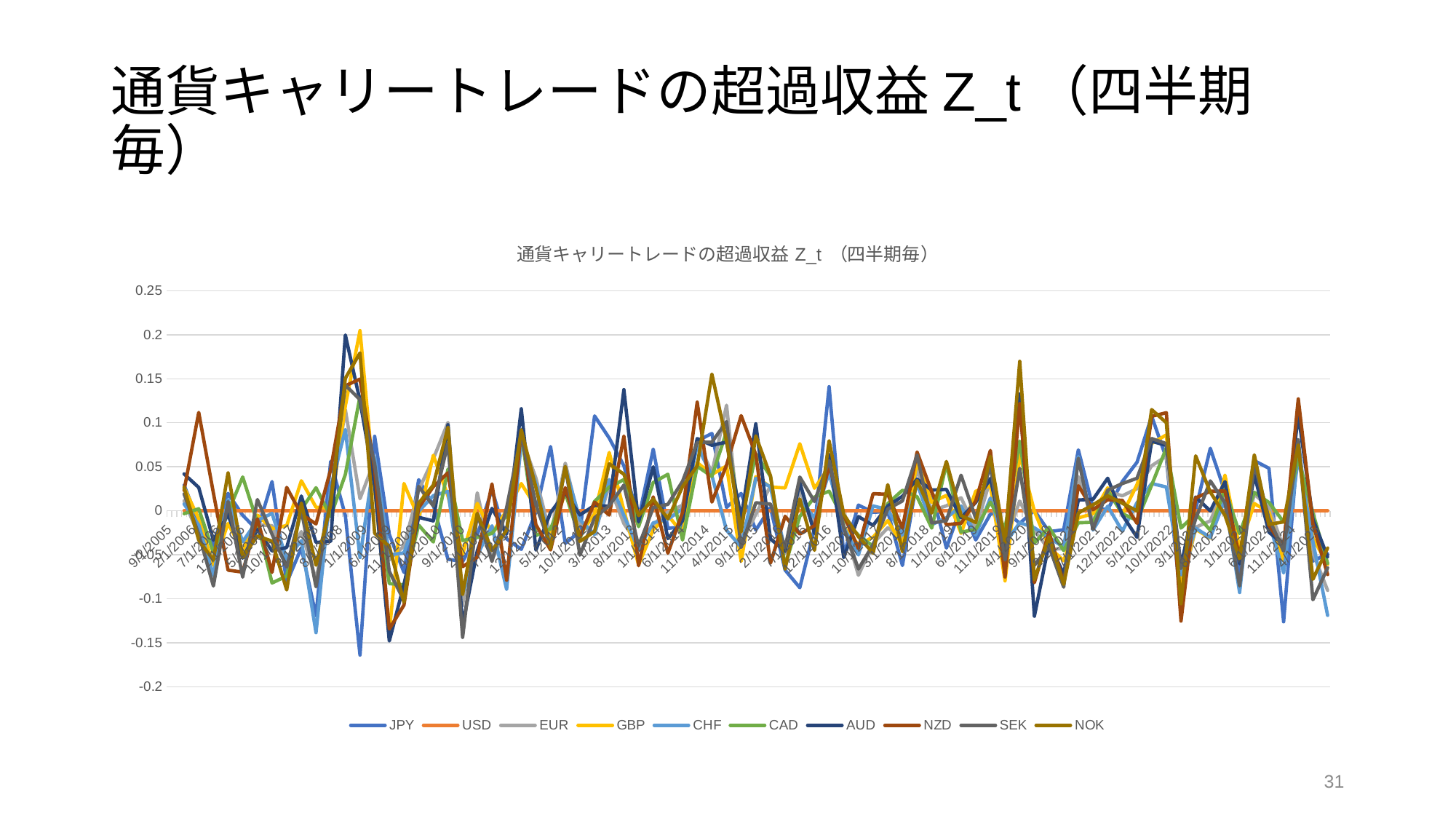

# 通貨キャリートレードの超過収益Z_t（四半期毎）

### Chart: 通貨キャリートレードの超過収益Z_t （四半期毎）

| Category | JPY | USD | EUR | GBP | CHF | CAD | AUD | NZD | SEK | NOK |
|---|---|---|---|---|---|---|---|---|---|---|
| 38596 | None | None | None | None | None | None | None | None | None | None |
| 38687 | 0.029092747025618045 | 0.0 | 0.011312149699417634 | 0.02621285366822875 | 0.0075866673669652135 | -0.003375435361209296 | 0.041819123210092055 | 0.0231178828638266 | 0.01906090135810711 | 0.026559864295939657 |
| 38777 | -0.01325150765389335 | 0.0 | -0.027706509293801525 | -0.00921868112923893 | -0.016280694207724898 | 0.002226842261591179 | 0.026367896901325506 | 0.11171791456606177 | -0.026412876237133863 | -0.03350645556430386 |
| 38869 | -0.03980465811127267 | 0.0 | -0.05942030609824237 | -0.06183422257261481 | -0.07372034030831405 | -0.04752414565208092 | -0.0333994094883146 | 0.020159768411810546 | -0.08554503219665785 | -0.056100804540089144 |
| 38961 | 0.01965821773561911 | 0.0 | 0.0035100253346057233 | -0.014556145620772483 | 0.01278042488773598 | -0.0018803054784765913 | -0.003983015413895008 | -0.06755216856626957 | 0.010307807194923344 | 0.0432209788469072 |
| 39052 | -0.005177339700822679 | 0.0 | -0.046007784384936155 | -0.045971270868476966 | -0.03524231324046697 | 0.038369126116428766 | -0.05385131340968258 | -0.06978467007737177 | -0.07547402483343238 | -0.05285504631234882 |
| 39142 | -0.02233816824601284 | 0.0 | -0.015908215598195476 | -0.004979051207697368 | -0.01099385721175587 | -0.01342368894472669 | -0.02129163683132728 | -0.009264710310545463 | 0.012669895829010661 | -0.02868785019656075 |
| 39234 | 0.033062136982699664 | 0.0 | -0.017106420771394057 | -0.020459072001038796 | -0.0030084834123429265 | -0.08211548714709525 | -0.045714548745570516 | -0.07004782797259224 | -0.02677195724012154 | -0.034551207476621756 |
| 39326 | -0.08169983021390223 | 0.0 | -0.055639586445548075 | -0.016880635115810064 | -0.055175267939824954 | -0.07421778065730106 | -0.04179235012928322 | 0.026511544440012583 | -0.06422504205244284 | -0.09007571949579637 |
| 39417 | -0.042122488153381224 | 0.0 | -0.02373025132287801 | 0.034005714203714975 | -0.033961589527766935 | 0.0015746240135599242 | 0.0166602872043229 | -0.004122305074330814 | 0.0005779047551469543 | 0.008659902449837505 |
| 39508 | -0.11969945723777564 | 0.0 | -0.07822501768202256 | 0.0039437540672669705 | -0.13858396194788553 | 0.026101914894752942 | -0.03609275228324739 | -0.014986861514201366 | -0.08642589736802501 | -0.06186236607369765 |
| 39600 | 0.05613255253716502 | 0.0 | 0.005461696658938641 | 0.0030018441785025366 | 0.025749842305151843 | -0.006397230306671269 | -0.03482854543679518 | 0.046712144791409914 | 0.014848387277994264 | 0.006590170352803512 |
| 39692 | -0.005504218947792107 | 0.0 | 0.11474295690629521 | 0.11926460258196923 | 0.09235263125210255 | 0.04125597777204201 | 0.1997243967476676 | 0.1420086048246739 | 0.14273284278364537 | 0.15058157225658897 |
| 39783 | -0.16395749070373764 | 0.0 | 0.013691084710584686 | 0.2046552814441609 | -0.05320287602821291 | 0.130038006611549 | 0.12496850918385344 | 0.14964080473920083 | 0.12620447978492602 | 0.1793261853349582 |
| 39873 | 0.08456512564484409 | 0.0 | 0.057432131290905755 | 0.0236153517124836 | 0.06121946879271078 | 0.03388059501983633 | 0.028593508288615996 | 0.04707552378219147 | 0.05338513964088383 | -0.025658427449784027 |
| 39965 | -0.02697491110928099 | 0.0 | -0.0558539179959745 | -0.13790859753454743 | -0.05030528459018919 | -0.08281642029035688 | -0.14803783118747577 | -0.13435379644977208 | -0.06899394860259228 | -0.040726200493176275 |
| 40057 | -0.07010395300093525 | 0.0 | -0.040037837969875506 | 0.03086600138908801 | -0.04789125135945237 | -0.08424668140979873 | -0.0839255120478332 | -0.10725548622637769 | -0.10206843459804825 | -0.10386481909111031 |
| 40148 | 0.03521306413361143 | 0.0 | 0.02345276349515633 | -0.008437325840880175 | -0.0008276739895457293 | -0.01629259096710869 | -0.007516416961816093 | 0.0034016572711181737 | 0.027643639091833778 | 0.008557606757104406 |
| 40238 | 0.006501621292283708 | 0.0 | 0.05908024714390412 | 0.06297462225766777 | 0.0171607596703028 | -0.03556397899047806 | -0.011629771494162573 | 0.027296175542249126 | 0.005333787280675185 | 0.02917594578302709 |
| 40330 | -0.055155443776778994 | 0.0 | 0.10025830362366328 | 0.01670641518596468 | 0.02190530852021737 | 0.04741000643147997 | 0.09771201495548391 | 0.04313997962307732 | 0.07714670543555123 | 0.09489057715093673 |
| 40422 | -0.05784779955506778 | 0.0 | -0.10779599161235837 | -0.0495929348894821 | -0.09350770942207885 | -0.033909507896611124 | -0.12982020596479624 | -0.06353297491589614 | -0.14383067860975896 | -0.09493611989673602 |
| 40513 | -0.027741565089560938 | 0.0 | 0.020276705299018614 | 0.008324763271434707 | -0.05058579221448113 | -0.030264142880207633 | -0.045546807919338406 | -0.05290656657737264 | -0.0032052248781283847 | -0.0030905914449075094 |
| 40603 | 0.024200484865852433 | 0.0 | -0.05547225379945986 | -0.026079904978104196 | -0.017114992386040667 | -0.025719698464409826 | 0.002673735683243054 | 0.03037897034908413 | -0.057622821682489306 | -0.04513192423936601 |
| 40695 | -0.03200022986734607 | 0.0 | -0.02127482376767842 | 0.0003603610180992915 | -0.08942428275950051 | -0.005316181733850475 | -0.02629528265891439 | -0.07886190428101521 | 0.0033969355462968058 | -0.022141789296610204 |
| 40787 | -0.04390048328172045 | 0.0 | 0.08342619474391479 | 0.030770837002128418 | 0.07731845713191014 | 0.08785531075731774 | 0.11586835489500964 | 0.09149517668157037 | 0.08626064594668903 | 0.09196102675162346 |
| 40878 | -0.0013006451657211174 | 0.0 | 0.03697570393901734 | 0.004427220483876561 | 0.0312115027625366 | -0.028222554346528463 | -0.044673789927303746 | -0.01595939005288962 | 0.006702925422612539 | 0.026150710624640326 |
| 40969 | 0.07287960882656562 | 0.0 | -0.028411199474273226 | -0.0287021383949044 | -0.03973389876012443 | -0.02046854074743023 | -0.002088817914511121 | -0.04456434007286362 | -0.040376026684819044 | -0.04264086477605113 |
| 41061 | -0.03705561222767649 | 0.0 | 0.0540614478447839 | 0.02106215435618412 | 0.049459635952058024 | 0.02013027764146422 | 0.020364270027109194 | 0.026147555170355496 | 0.050153356653740704 | 0.05035931455026631 |
| 41153 | -0.023685166046335394 | 0.0 | -0.014591760294151417 | -0.02711277616491843 | -0.010159932752424064 | -0.03159674523928749 | -0.004758851406699129 | -0.029893860908633794 | -0.050428887440308295 | -0.034876488779546626 |
| 41244 | 0.10770736053051745 | 0.0 | -0.026037566763569803 | -0.003354881342142625 | -0.026960533817692332 | 0.01062502082674307 | 0.0060472930402267885 | 0.00973552918508767 | -0.008013404140235107 | -0.023531274298550404 |
| 41334 | 0.08256933042750558 | 0.0 | 0.028613631821169157 | 0.0662187285615195 | 0.035315445521881116 | 0.02674762489210796 | 0.005092967184596377 | -0.004972361522859645 | 0.005641962517375703 | 0.05340429617997481 |
| 41426 | 0.05111721848616128 | 0.0 | -0.014606788569846563 | 0.0004379712176109148 | -0.005320852203857904 | 0.03533047760727931 | 0.1376308554953594 | 0.08482160643490255 | 0.02915145577083561 | 0.041494790107029854 |
| 41518 | -0.009127744151204256 | 0.0 | -0.03882141765117608 | -0.061342782567677064 | -0.04377901973567791 | -0.018080282377033977 | -0.012588272857515247 | -0.06253608648059011 | -0.0403001208077712 | -0.005530834853522456 |
| 41609 | 0.07000037597024707 | 0.0 | -0.015808892537085624 | -0.021577081387997965 | -0.013754101464864225 | 0.03201247302367424 | 0.04994965545459885 | 0.01567773282520603 | 0.003535919854759437 | 0.013283723731018295 |
| 41699 | -0.020041470012306873 | 0.0 | -0.0014550361666876874 | -0.005350463318388393 | -0.009646490734706583 | 0.041454150293198155 | -0.03167612968829441 | -0.048236034860542405 | 0.007261896082084484 | -0.009194029050274546 |
| 41791 | -0.018255537872985245 | 0.0 | 0.006230995572362957 | -0.025335602083343983 | 0.0021969494998164245 | -0.03328830246364522 | -0.011533452263574984 | -0.002004157857342261 | 0.033394392140079054 | 0.02734107602686556 |
| 41883 | 0.0793658601799474 | 0.0 | 0.08092937652984668 | 0.05471075108532393 | 0.07378576023857368 | 0.05046420800986126 | 0.08203743950954472 | 0.12342293092207524 | 0.07748789637922625 | 0.05094409507440176 |
| 41974 | 0.08784424279158207 | 0.0 | 0.042965431349518274 | 0.04131289669251394 | 0.039888964737369234 | 0.03901779791713361 | 0.07439770837596482 | 0.009833603651076573 | 0.0779614731102705 | 0.15527638361539225 |
| 42064 | 0.0037422288889624017 | 0.0 | 0.11986654348226754 | 0.05084849698185194 | -0.02224214378799804 | 0.0898234036413646 | 0.07800123173143597 | 0.051938105612938296 | 0.10133380146635643 | 0.07905080226073177 |
| 42156 | 0.01961315088446453 | 0.0 | -0.03756430807505354 | -0.057528154208181456 | -0.04132484861459605 | -0.014459388227933115 | -0.00831196174433928 | 0.10808939515943043 | -0.04165803492851536 | -0.024171101247457125 |
| 42248 | -0.021899374230684682 | 0.0 | -0.0039440184913952046 | 0.03875494601277547 | 0.03683943685238943 | 0.06473249909508044 | 0.09879670924666294 | 0.06392017978037126 | 0.009032743431034568 | 0.0850969869387453 |
| 42339 | 0.0035786032117238356 | 0.0 | 0.02798994565755247 | 0.02692394200128621 | 0.026912510630621694 | 0.039149809164940284 | -0.032010431967768045 | -0.05959084319013744 | 0.007522000277301374 | 0.039836113080664926 |
| 42430 | -0.06742971017449959 | 0.0 | -0.0484703142071209 | 0.025863168696927487 | -0.044675733676777823 | -0.062373690802134174 | -0.04599993708413198 | -0.0063371940643002864 | -0.04216544826931361 | -0.06635177103715484 |
| 42522 | -0.08746318096499152 | 0.0 | 0.022452000047751802 | 0.07614109551734513 | 0.011971242818176759 | -0.006473332898604631 | 0.032206853933430354 | -0.02663158785790856 | 0.03829326763176933 | 0.01335251646615664 |
| 42614 | -0.01999821438091593 | 0.0 | -0.014225735765335042 | 0.025562556068204255 | -0.007793404735770951 | 0.015562508278216088 | -0.025740478956051995 | -0.01701826132590803 | 0.010486105588974195 | -0.045000508793024946 |
| 42705 | 0.14094468848483951 | 0.0 | 0.0640223863783886 | 0.04943756970650921 | 0.042910384243087754 | 0.02220733271387587 | 0.0638372176573104 | 0.05126021581812954 | 0.05690413025053068 | 0.07949081170294507 |
| 42795 | -0.050149427783543185 | 0.0 | -0.01588010410092123 | -0.018547327276638423 | -0.01892263206056979 | -0.009881499470264125 | -0.05322062098351115 | -0.0051282465476248165 | -0.019607523812747694 | -0.0041612962023397475 |
| 42887 | 0.006361220469815552 | 0.0 | -0.07333233923394906 | -0.038548917728689104 | -0.05018642543733493 | -0.02777376105935782 | -0.006633062743114431 | -0.04295585392868486 | -0.0661993836293392 | -0.029508515236806417 |
| 42979 | -0.0016924792154078153 | 0.0 | -0.03707497968155407 | -0.030040779928218124 | 0.005442430619749273 | -0.04042434664268641 | -0.016614308092899974 | 0.019354095834193445 | -0.038511741288366055 | -0.048132125035290116 |
| 43070 | -0.0012083272398557402 | 0.0 | -0.019428637667899172 | -0.011233995134780423 | 0.0012490521547186733 | 0.008109595702180714 | 0.005319030325449686 | 0.018619592335619578 | 0.0018898890040101165 | 0.029559084823862547 |
| 43160 | -0.062266771153277285 | 0.0 | -0.03130230745831426 | -0.039031015114361176 | -0.027695485550570283 | 0.023209644395949178 | 0.016444048420587914 | -0.020064671529428143 | 0.011092685175540885 | -0.04652921090903654 |
| 43252 | 0.03561601644716646 | 0.0 | 0.04713893474666233 | 0.055832214153456294 | 0.030684298281597397 | 0.01590779485373704 | 0.03582531802851779 | 0.06673422244778458 | 0.06325325931807513 | 0.03427761234224893 |
| 43344 | 0.021645046318881502 | 0.0 | 0.00024290932361867561 | 0.009636305746170665 | -0.015868665609578145 | -0.019743597491797077 | 0.02348712074796415 | 0.021506836292042558 | -0.01385035506440398 | -0.0026061632699381112 |
| 43435 | -0.042390139393967866 | 0.0 | 0.005605327222402519 | 0.01742315188676604 | -0.008060056241941487 | 0.05344309605278914 | 0.024224516339651905 | -0.015792576738644218 | -0.011348430589255793 | 0.055997421721465226 |
| 43525 | 0.005015375599900319 | 0.0 | 0.014731006276641255 | -0.02561506250115714 | 0.005298598329111863 | -0.024294841259305772 | -0.008043997539506503 | -0.014354632951751071 | 0.04035921866894193 | -0.005506426231829131 |
| 43617 | -0.03314322172324848 | 0.0 | -0.02041419057996193 | 0.022142823195741925 | -0.02757257362682254 | -0.02126826569458243 | 0.00945916162923038 | 0.011079632951751045 | -0.008599655697920889 | -0.013378929126565525 |
| 43709 | -0.003960369855609375 | 0.0 | 0.035622465768900255 | 0.02843264670815375 | 0.01438888151384456 | 0.009730939033711309 | 0.03671461564746617 | 0.06851007460825691 | 0.05176533690529749 | 0.06184311941101606 |
| 43800 | 2.435587602496632e-05 | 0.0 | -0.03442374794727608 | -0.07964397540657406 | -0.0375805260677188 | -0.020301414869224887 | -0.04200504536262452 | -0.07528683648516064 | -0.05597656569455939 | -0.03609071389048331 |
| 43891 | -0.01434110588950969 | 0.0 | 0.010964206572962664 | 0.06381247523938498 | -0.013500850260944393 | 0.07913465601147536 | 0.1325831840522343 | 0.1217732330503681 | 0.04811361924055425 | 0.16976549319067863 |
| 43983 | 0.00026033349706548053 | 0.0 | -0.022563484658910712 | -0.0005606116149588353 | -0.01942408653371811 | -0.03687398478194226 | -0.11986372038613019 | -0.08171719945340301 | -0.062033472075423805 | -0.07841027284438769 |
| 44075 | -0.023758304974716867 | 0.0 | -0.0438970420502368 | -0.041167439424563745 | -0.03043497018825559 | -0.018909688096934437 | -0.03717013037277358 | -0.024242466334200297 | -0.0406006184500886 | -0.029739364181490605 |
| 44166 | -0.021643032074370603 | 0.0 | -0.04295678619345938 | -0.0569381929671424 | -0.0415304025464689 | -0.04520017464957846 | -0.07173674907228182 | -0.08236710072997185 | -0.08685932610911963 | -0.08369588656158997 |
| 44256 | 0.06920496486417815 | 0.0 | 0.038812276140772595 | -0.008177022450468117 | 0.06150791969283 | -0.013763499877397424 | 0.012167226205466865 | 0.02842781870496847 | 0.059740382541533084 | -0.0025514169781438857 |
| 44348 | 0.0031943569309930628 | 0.0 | -0.01233085103636617 | -0.0033640046900374463 | -0.021879747289946887 | -0.013130428152001942 | 0.012962221781687069 | 0.0011338153260815101 | -0.021019728233670334 | 0.00671751086936266 |
| 44440 | 0.0011239835240248572 | 0.0 | 0.02174137463582902 | 0.026049782817323088 | 0.005041248298928749 | 0.022750723322058974 | 0.03688445279339596 | 0.012470605531287579 | 0.023214072617901135 | 0.016947625658721842 |
| 44531 | 0.033237858513737985 | 0.0 | 0.016980829165284803 | -0.004396411181485897 | -0.023236925764043025 | -0.003396615385465915 | -0.004934300498325665 | 0.011814493575090713 | 0.03086896750333438 | 0.00840994758265836 |
| 44621 | 0.055055230209212214 | 0.0 | 0.02504567516879413 | 0.029708541627392417 | 0.00911786554112 | -0.010972951368423935 | -0.03012796314968116 | -0.014325456782653435 | 0.03684767495843844 | -0.00019410522855919758 |
| 44713 | 0.10748984941731443 | 0.0 | 0.05112014640686284 | 0.07639876929274875 | 0.030880415962436694 | 0.028995768581997254 | 0.07900524231251244 | 0.107309088484115 | 0.0820466470175376 | 0.11494025224208432 |
| 44805 | 0.059677998143230965 | 0.0 | 0.06203371592110659 | 0.0862106307664065 | 0.026914333126544836 | 0.07140646783299123 | 0.07419214262394594 | 0.1114116221975172 | 0.07625014758704274 | 0.09998529506495049 |
| 44896 | -0.10703645094179405 | 0.0 | -0.0935702827196702 | -0.0812766176757209 | -0.07297875625497595 | -0.0197131336587792 | -0.06295951423553817 | -0.12531669250536479 | -0.06557284443804515 | -0.1057690584800526 |
| 44986 | 0.0014197674909255213 | 0.0 | -0.018829258162129922 | -0.021129203611220695 | -0.019873543631599634 | -0.003368814135883159 | 0.015551602285921255 | 0.014491367168482998 | -0.009273890444882724 | 0.06238915896640307 |
| 45078 | 0.0709691233120774 | 0.0 | -0.011525315228005657 | -0.031123538653270458 | -0.030412047986015673 | -0.022164789669045035 | -0.00030364147818091663 | 0.02209288394782266 | 0.03384910991831487 | 0.021185940351581875 |
| 45170 | 0.02120198834780533 | 0.0 | 0.027371231140298838 | 0.0403902408238069 | 0.01258204840787926 | 0.024468044558778244 | 0.0330134554286861 | 0.02237063381215338 | 0.008856727900604754 | -0.005255946093209724 |
| 45261 | -0.07077221288208556 | 0.0 | -0.046910968930987076 | -0.0425482742208354 | -0.09292875605462891 | -0.02588831189411104 | -0.06020261334185954 | -0.052749361293369934 | -0.08546407466462344 | -0.05456468559994889 |
| 45352 | 0.05697538068344632 | 0.0 | 0.018799538870751448 | 0.008118249670516577 | 0.05981619909470566 | 0.02087530447961613 | 0.04090066969735314 | 0.057054261988974536 | 0.053143308957871546 | 0.06352838135187412 |
| 45444 | 0.04825120901244366 | 0.0 | 0.003787221801245592 | -0.0017413005179640745 | -0.012696688061238703 | 0.009326412695764862 | -0.024444880682750206 | -0.01686516233855489 | -0.008743056980007399 | -0.015515690616172261 |
| 45536 | -0.1261909987937515 | 0.0 | -0.04211970556307229 | -0.05674457424507834 | -0.07065360632569276 | -0.012830955053774367 | -0.03820987377287413 | -0.04130207223650949 | -0.04597164100522827 | -0.012691391675418351 |
| 45627 | 0.0787107227558574 | 0.0 | 0.06910963847753739 | 0.06671042871489116 | 0.06084012177735265 | 0.05932871744726097 | 0.1095833446294185 | 0.1270528211267505 | 0.0805829512292631 | 0.07469910230285241 |
| 45717 | -0.05720805357031755 | 0.0 | -0.047813495339761966 | -0.031209881555606965 | -0.035101608990196494 | -0.0026063264595229535 | -0.00950163111266241 | -0.015242487395293328 | -0.10116844583266338 | -0.07790365967982299 |
| 45809 | -0.0489502780870369 | 0.0 | -0.09051975670915204 | -0.0610126628100024 | -0.11890285213151724 | -0.059738187255196994 | -0.05235641661947531 | -0.07248754039988324 | -0.06497860466249174 | -0.04241213594859871 |
31